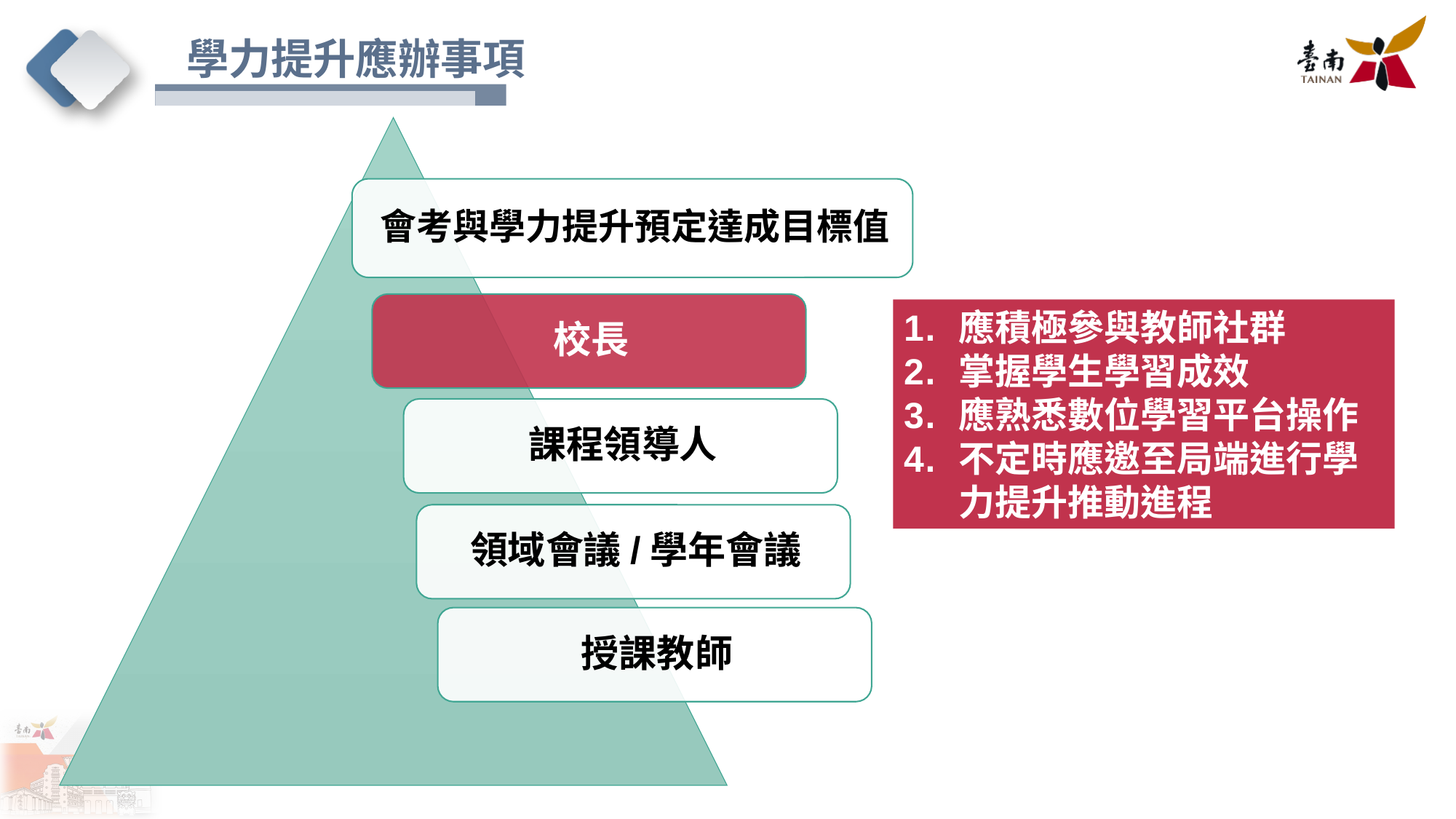

學力提升應辦事項

會考與學力提升預定達成目標值
校長
課程領導人
領域會議/學年會議
授課教師
應積極參與教師社群
掌握學生學習成效
應熟悉數位學習平台操作
不定時應邀至局端進行學力提升推動進程